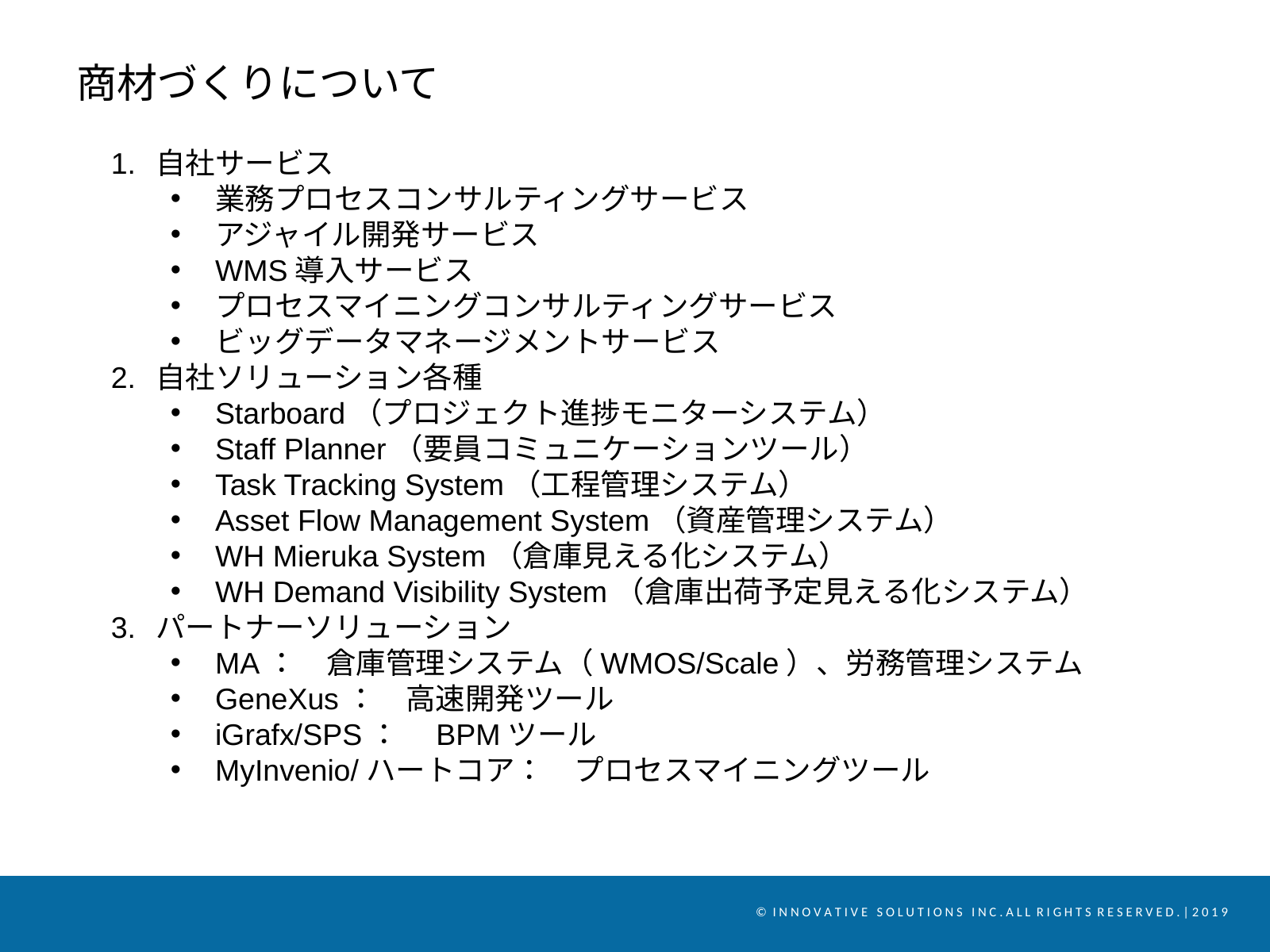

商材づくりについて
自社サービス
業務プロセスコンサルティングサービス
アジャイル開発サービス
WMS導入サービス
プロセスマイニングコンサルティングサービス
ビッグデータマネージメントサービス
自社ソリューション各種
Starboard（プロジェクト進捗モニターシステム）
Staff Planner（要員コミュニケーションツール）
Task Tracking System（工程管理システム）
Asset Flow Management System（資産管理システム）
WH Mieruka System（倉庫見える化システム）
WH Demand Visibility System（倉庫出荷予定見える化システム）
パートナーソリューション
MA：　倉庫管理システム（WMOS/Scale）、労務管理システム
GeneXus：　高速開発ツール
iGrafx/SPS：　BPMツール
MyInvenio/ハートコア：　プロセスマイニングツール

©  I N N O V A T I V E   S O L U T I O N S   I N C . A L L  R I G H T S  R E S E R V E D . | 2 0 1 9